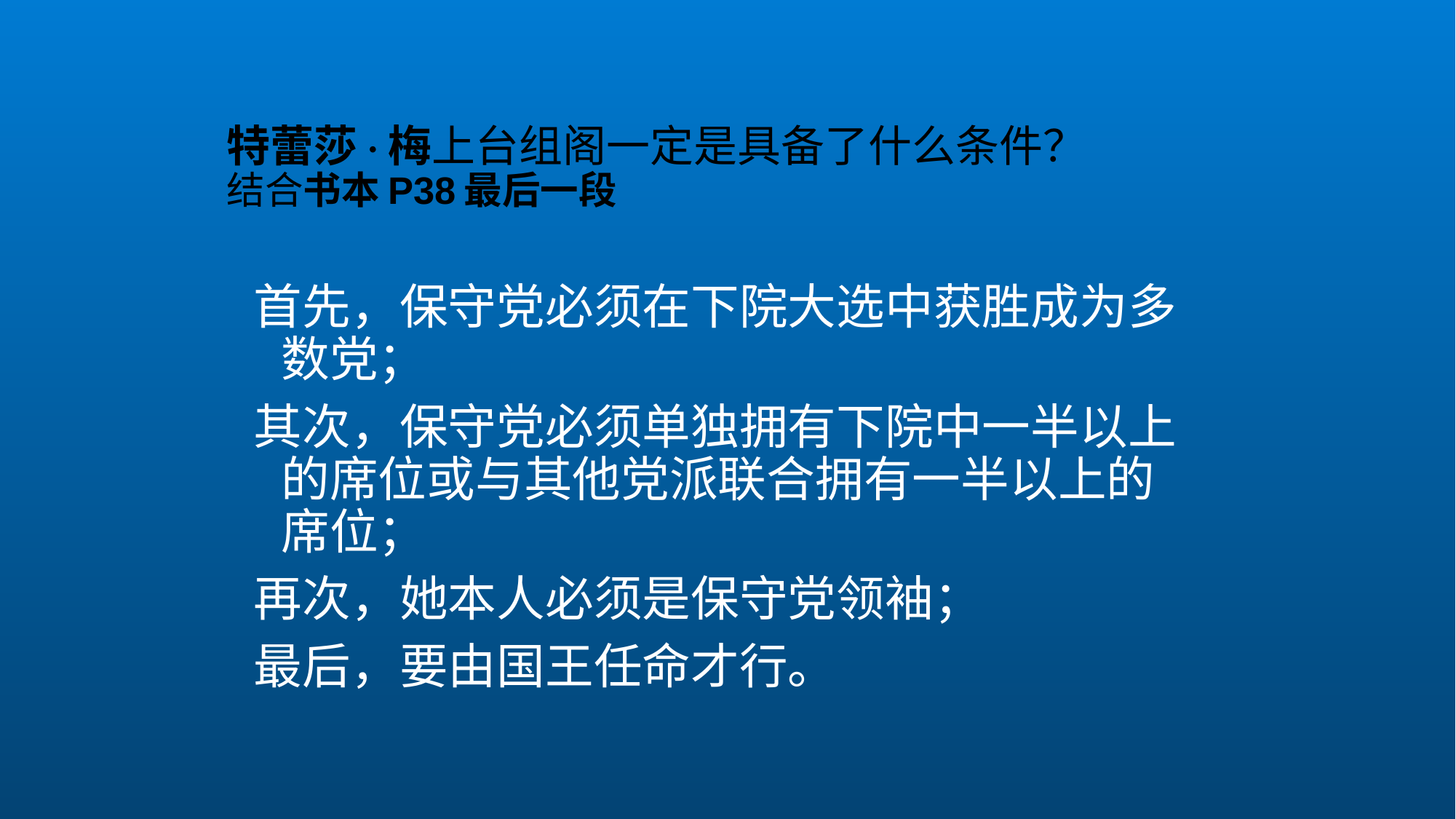

# 特蕾莎·梅上台组阁一定是具备了什么条件？ 结合书本P38最后一段
首先，保守党必须在下院大选中获胜成为多数党；
其次，保守党必须单独拥有下院中一半以上的席位或与其他党派联合拥有一半以上的席位；
再次，她本人必须是保守党领袖；
最后，要由国王任命才行。